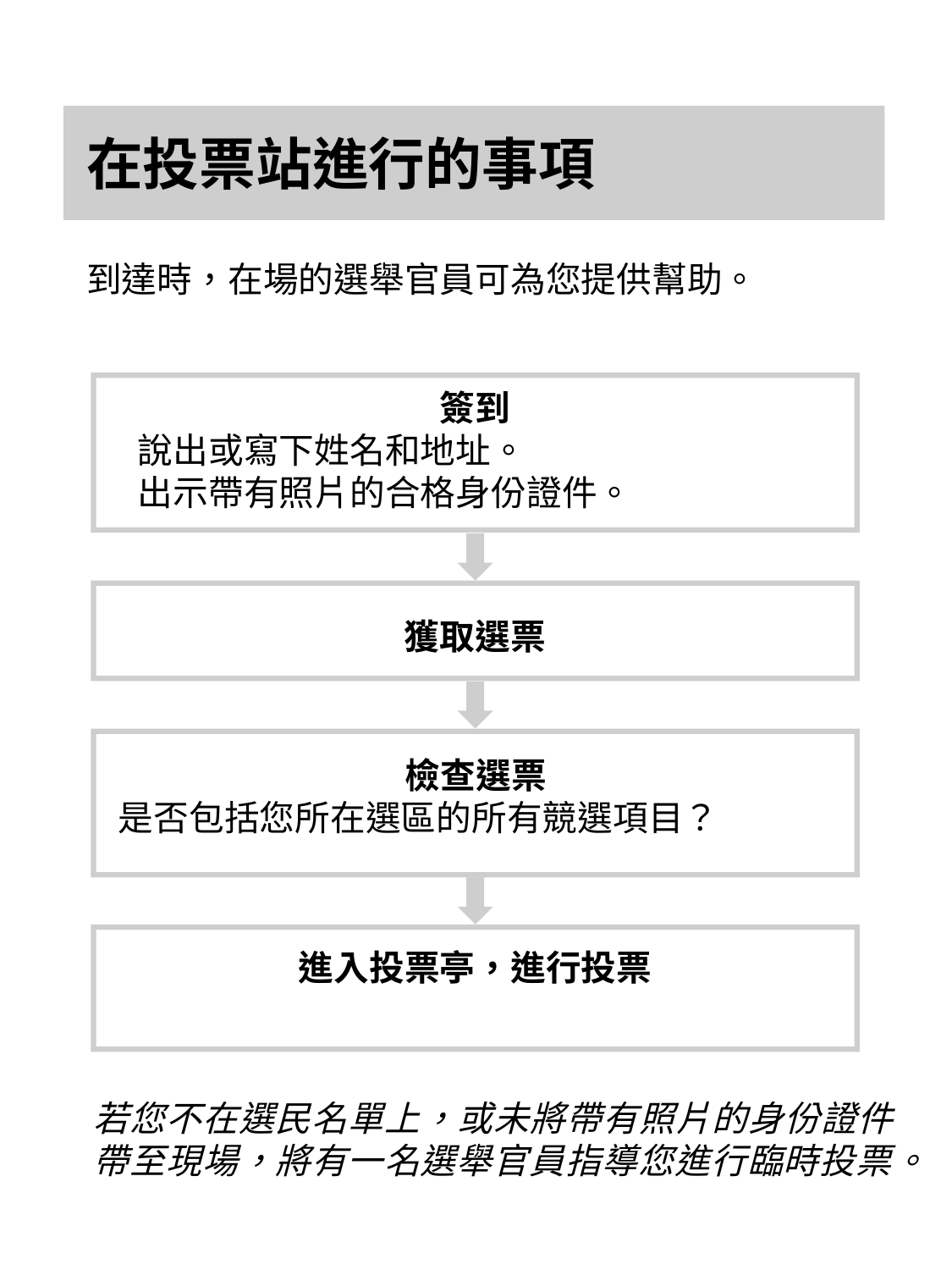

到達時，在場的選舉官員可為您提供幫助。

簽到
說出或寫下姓名和地址。
出示帶有照片的合格身份證件。

獲取選票

a
檢查選票
是否包括您所在選區的所有競選項目？

進入投票亭，進行投票
若您不在選民名單上，或未將帶有照片的身份證件帶至現場，將有一名選舉官員指導您進行臨時投票。